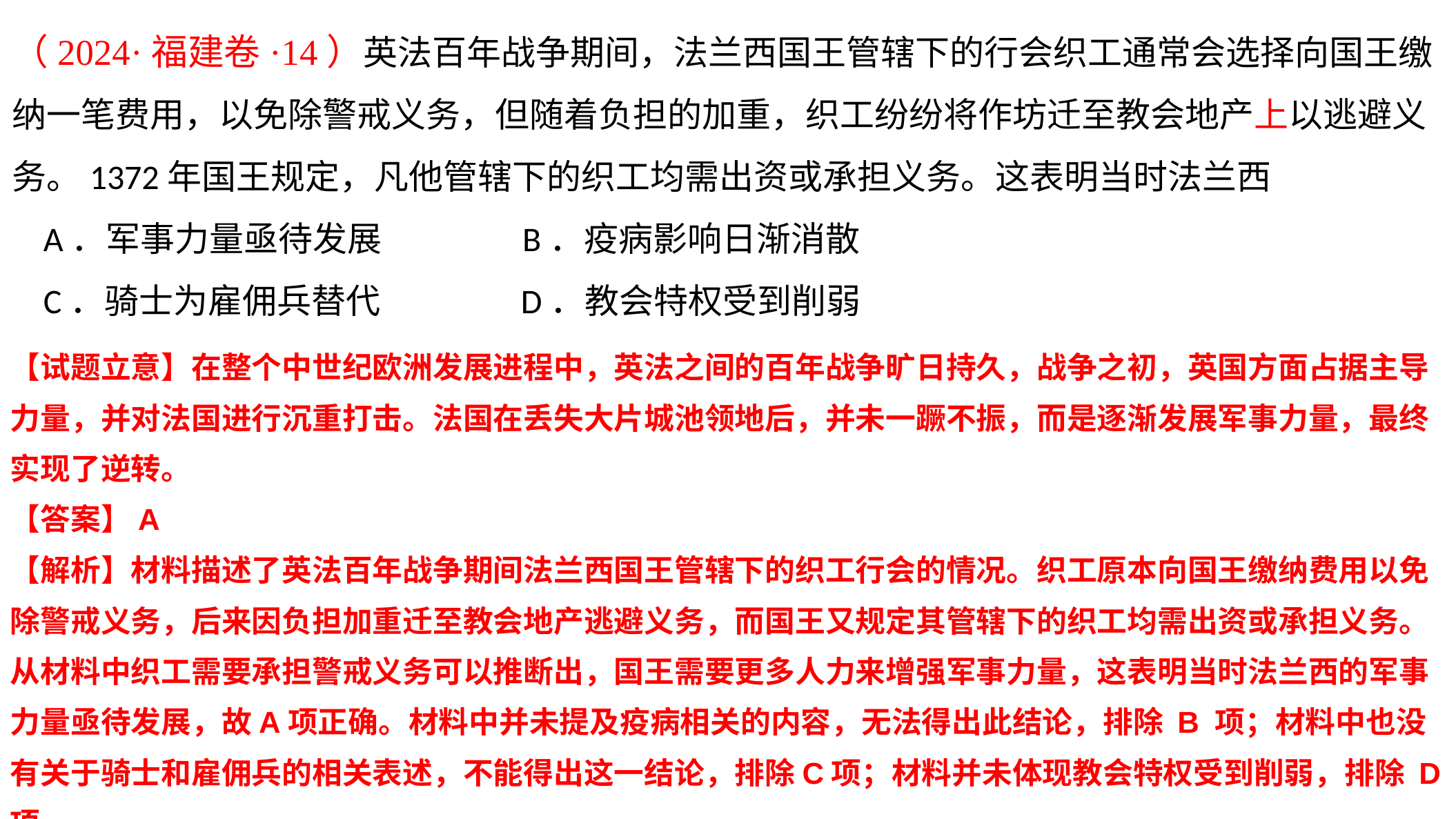

（2024·福建卷·14）英法百年战争期间，法兰西国王管辖下的行会织工通常会选择向国王缴纳一笔费用，以免除警戒义务，但随着负担的加重，织工纷纷将作坊迁至教会地产上以逃避义务。1372年国王规定，凡他管辖下的织工均需出资或承担义务。这表明当时法兰西
    A．军事力量亟待发展                 B．疫病影响日渐消散
    C．骑士为雇佣兵替代                 D．教会特权受到削弱
【试题立意】在整个中世纪欧洲发展进程中，英法之间的百年战争旷日持久，战争之初，英国方面占据主导力量，并对法国进行沉重打击。法国在丢失大片城池领地后，并未一蹶不振，而是逐渐发展军事力量，最终实现了逆转。
【答案】A
【解析】材料描述了英法百年战争期间法兰西国王管辖下的织工行会的情况。织工原本向国王缴纳费用以免除警戒义务，后来因负担加重迁至教会地产逃避义务，而国王又规定其管辖下的织工均需出资或承担义务。从材料中织工需要承担警戒义务可以推断出，国王需要更多人力来增强军事力量，这表明当时法兰西的军事力量亟待发展，故A项正确。材料中并未提及疫病相关的内容，无法得出此结论，排除 B 项；材料中也没有关于骑士和雇佣兵的相关表述，不能得出这一结论，排除C项；材料并未体现教会特权受到削弱，排除 D 项。